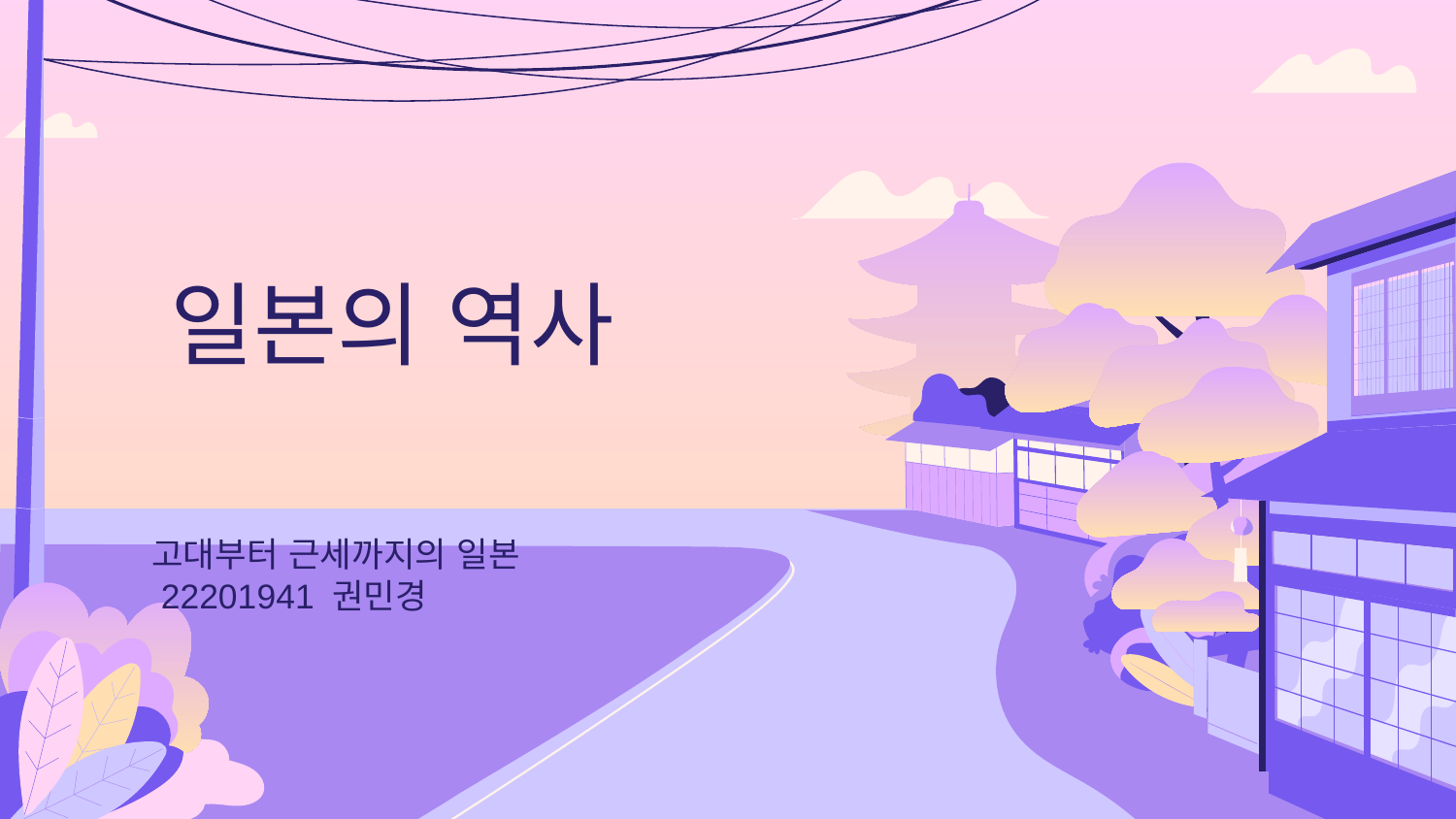

# 일본의 역사
고대부터 근세까지의 일본
 22201941 권민경